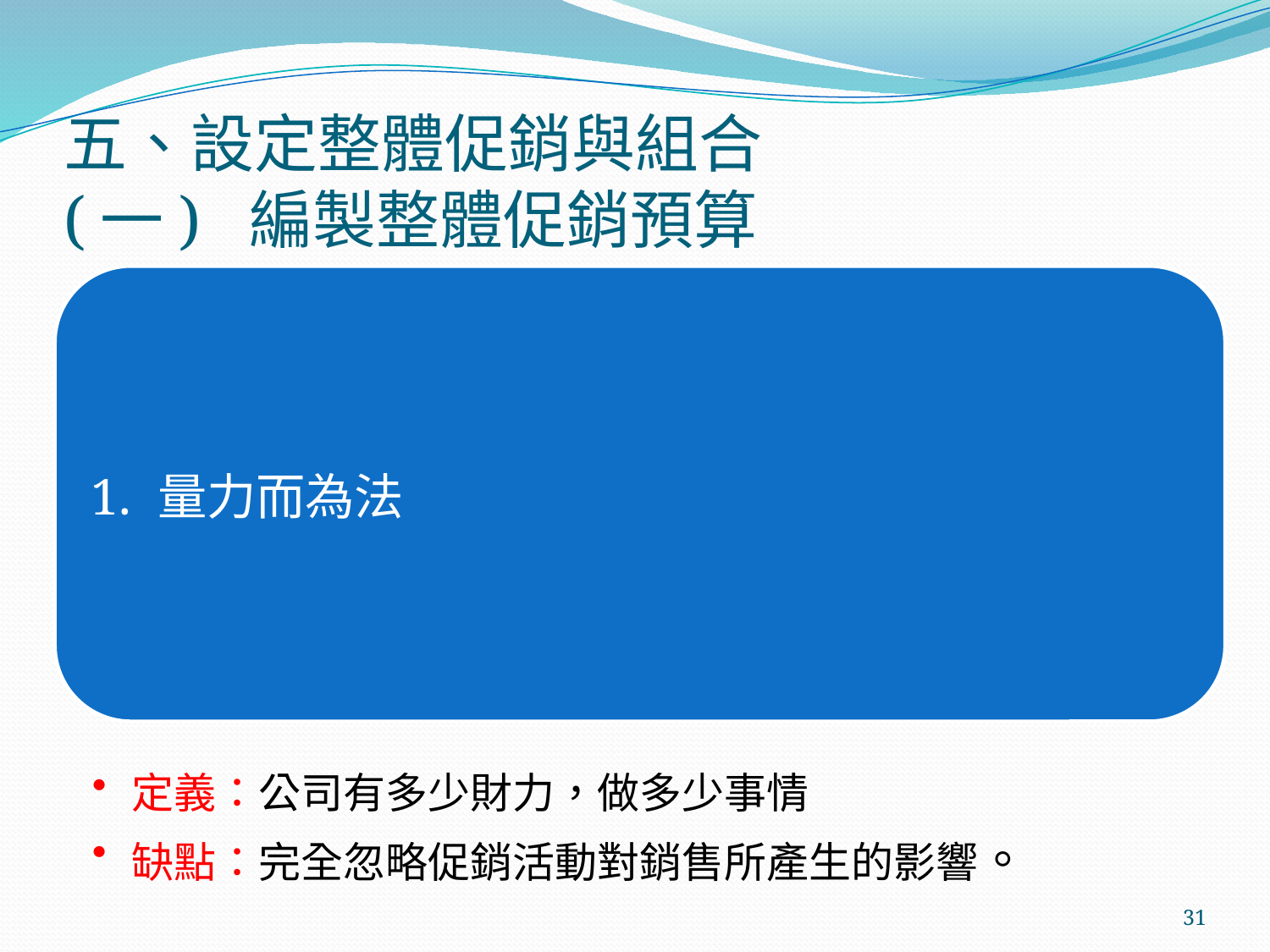

# 五、設定整體促銷與組合 (一)  編製整體促銷預算
1. 量力而為法
定義：公司有多少財力，做多少事情
缺點：完全忽略促銷活動對銷售所產生的影響。
31